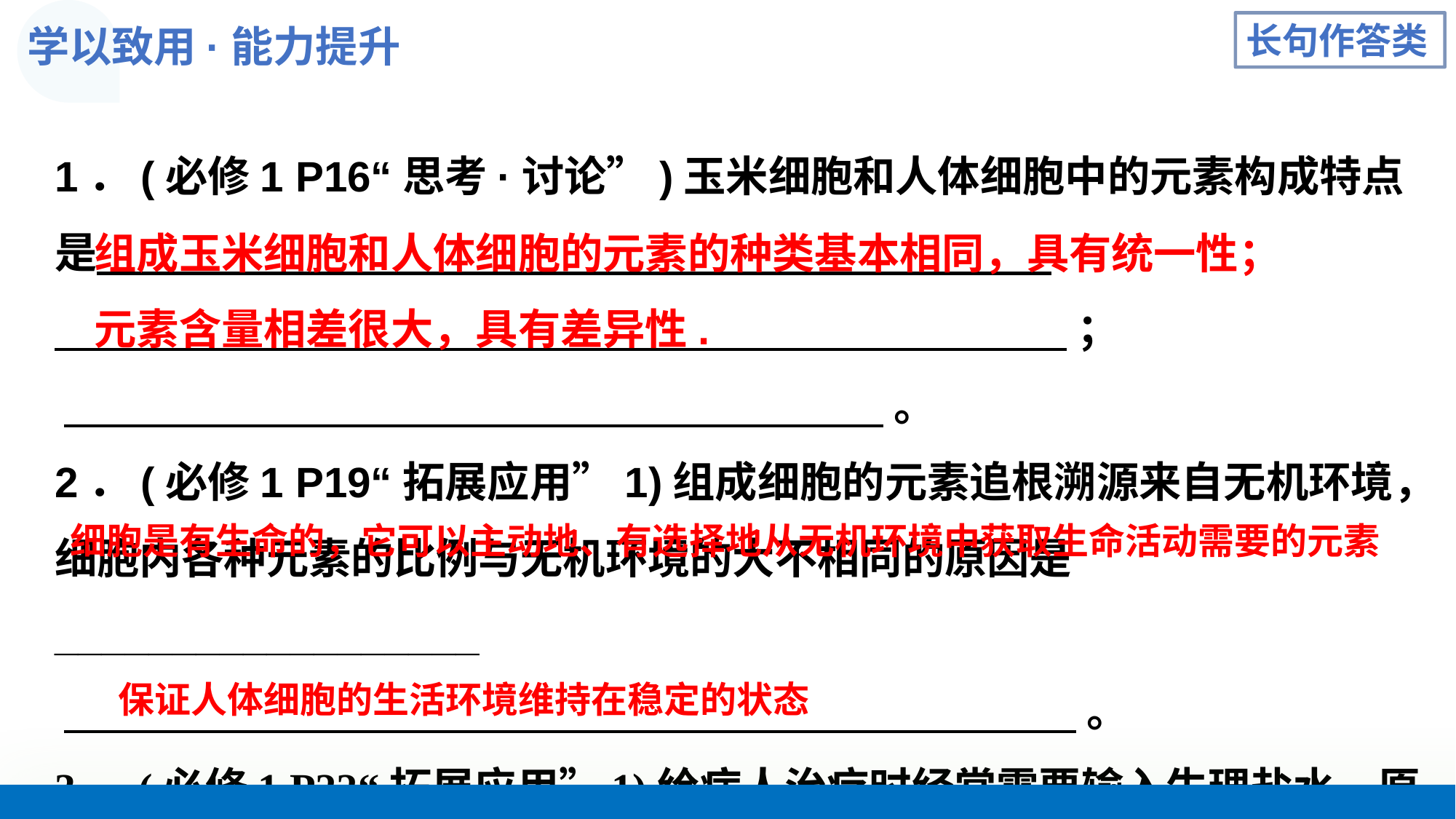

学以致用·能力提升
长句作答类
1．(必修1 P16“思考·讨论”)玉米细胞和人体细胞中的元素构成特点是
                                                                                                         ；
                                                                                      。
2．(必修1 P19“拓展应用”1)组成细胞的元素追根溯源来自无机环境，细胞内各种元素的比例与无机环境的大不相同的原因是__________________
                                                                                                          。
3．(必修1 P22“拓展应用”1)给病人治疗时经常需要输入生理盐水，原因
是                                                                          。
组成玉米细胞和人体细胞的元素的种类基本相同，具有统一性；
元素含量相差很大，具有差异性.
细胞是有生命的，它可以主动地、有选择地从无机环境中获取生命活动需要的元素
保证人体细胞的生活环境维持在稳定的状态